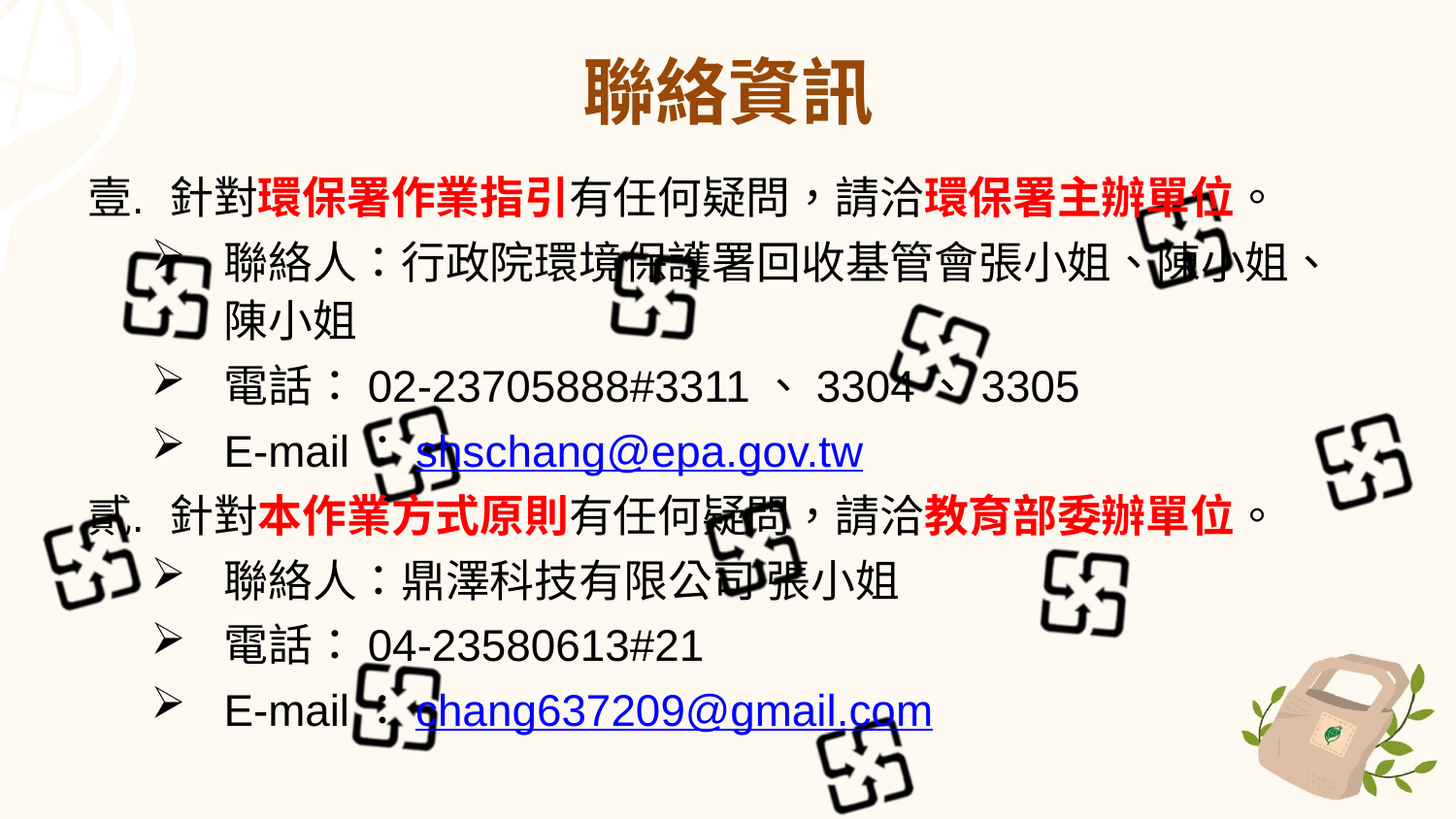

# 聯絡資訊
針對環保署作業指引有任何疑問，請洽環保署主辦單位。
聯絡人：行政院環境保護署回收基管會張小姐、陳小姐、陳小姐
電話：02-23705888#3311、3304、3305
E-mail：shschang@epa.gov.tw
針對本作業方式原則有任何疑問，請洽教育部委辦單位。
聯絡人：鼎澤科技有限公司 張小姐
電話：04-23580613#21
E-mail：chang637209@gmail.com
15